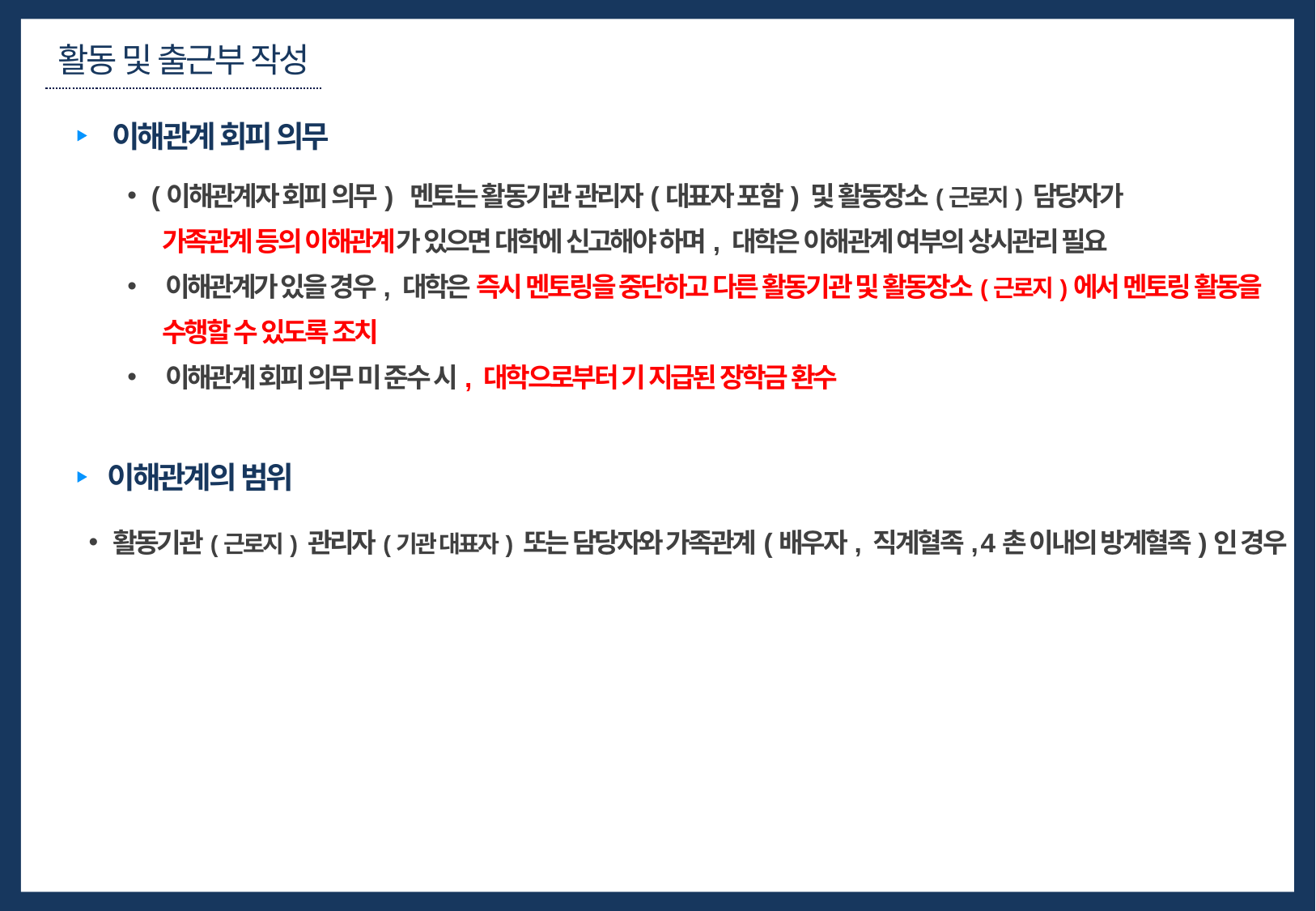

활동 및 출근부 작성
이해관계 회피 의무

(이해관계자 회피 의무)  멘토는 활동기관 관리자(대표자 포함) 및 활동장소(근로지) 담당자가
가족관계 등의 이해관계가 있으면 대학에 신고해야 하며, 대학은 이해관계 여부의 상시관리 필요
이해관계가 있을 경우, 대학은 즉시 멘토링을 중단하고 다른 활동기관 및 활동장소(근로지)에서 멘토링 활동을
수행할 수 있도록 조치
이해관계 회피 의무 미 준수 시, 대학으로부터 기 지급된 장학금 환수
이해관계의 범위

활동기관(근로지) 관리자(기관 대표자) 또는 담당자와 가족관계(배우자, 직계혈족, 4촌 이내의 방계혈족)인 경우